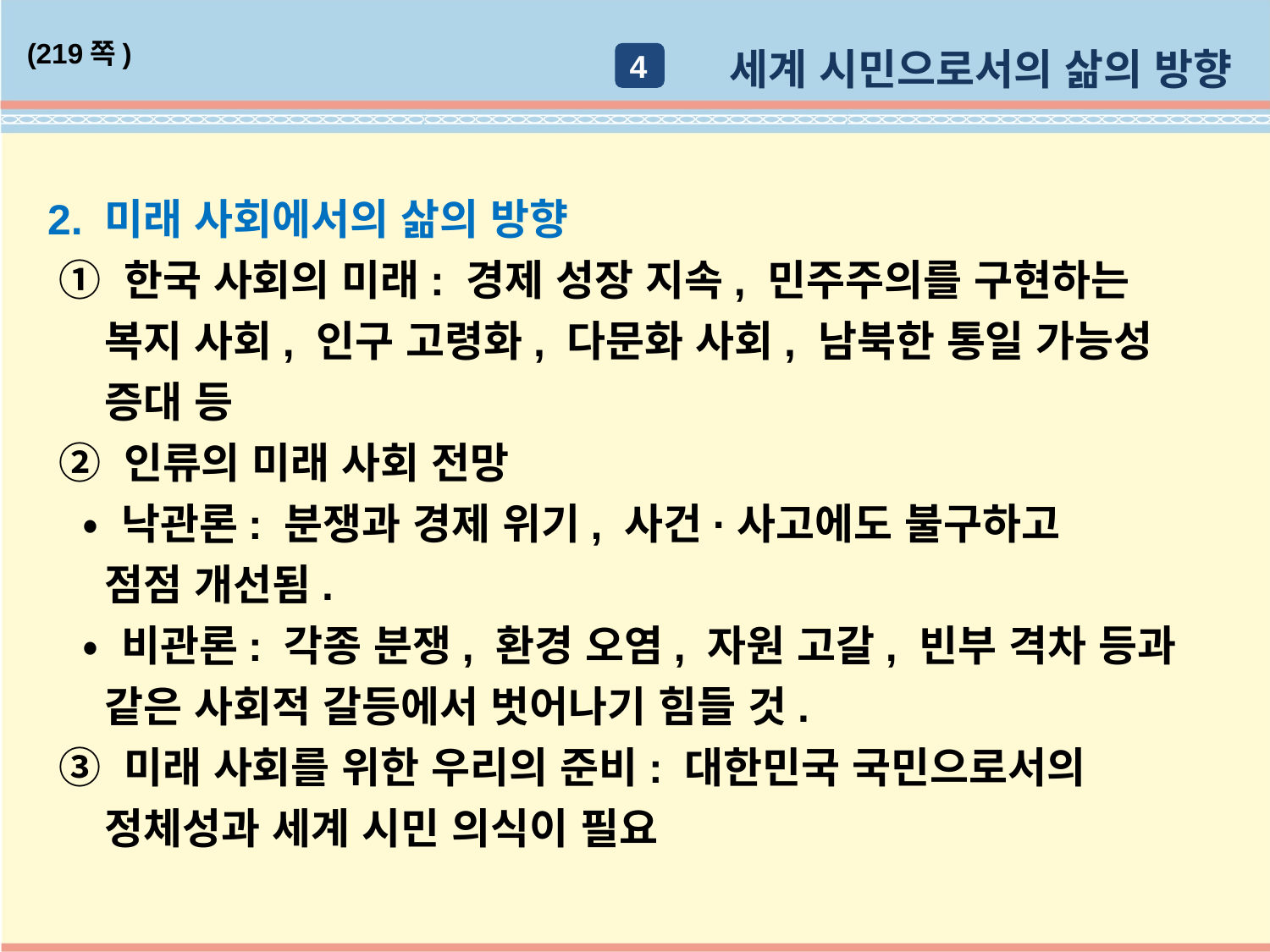

세계 시민으로서의 삶의 방향
(219쪽)
4
2. 미래 사회에서의 삶의 방향
 ① 한국 사회의 미래: 경제 성장 지속, 민주주의를 구현하는
    복지 사회, 인구 고령화, 다문화 사회, 남북한 통일 가능성
    증대 등
 ② 인류의 미래 사회 전망
   • 낙관론: 분쟁과 경제 위기, 사건·사고에도 불구하고
    점점 개선됨.
   • 비관론: 각종 분쟁, 환경 오염, 자원 고갈, 빈부 격차 등과
    같은 사회적 갈등에서 벗어나기 힘들 것.
 ③ 미래 사회를 위한 우리의 준비: 대한민국 국민으로서의
    정체성과 세계 시민 의식이 필요